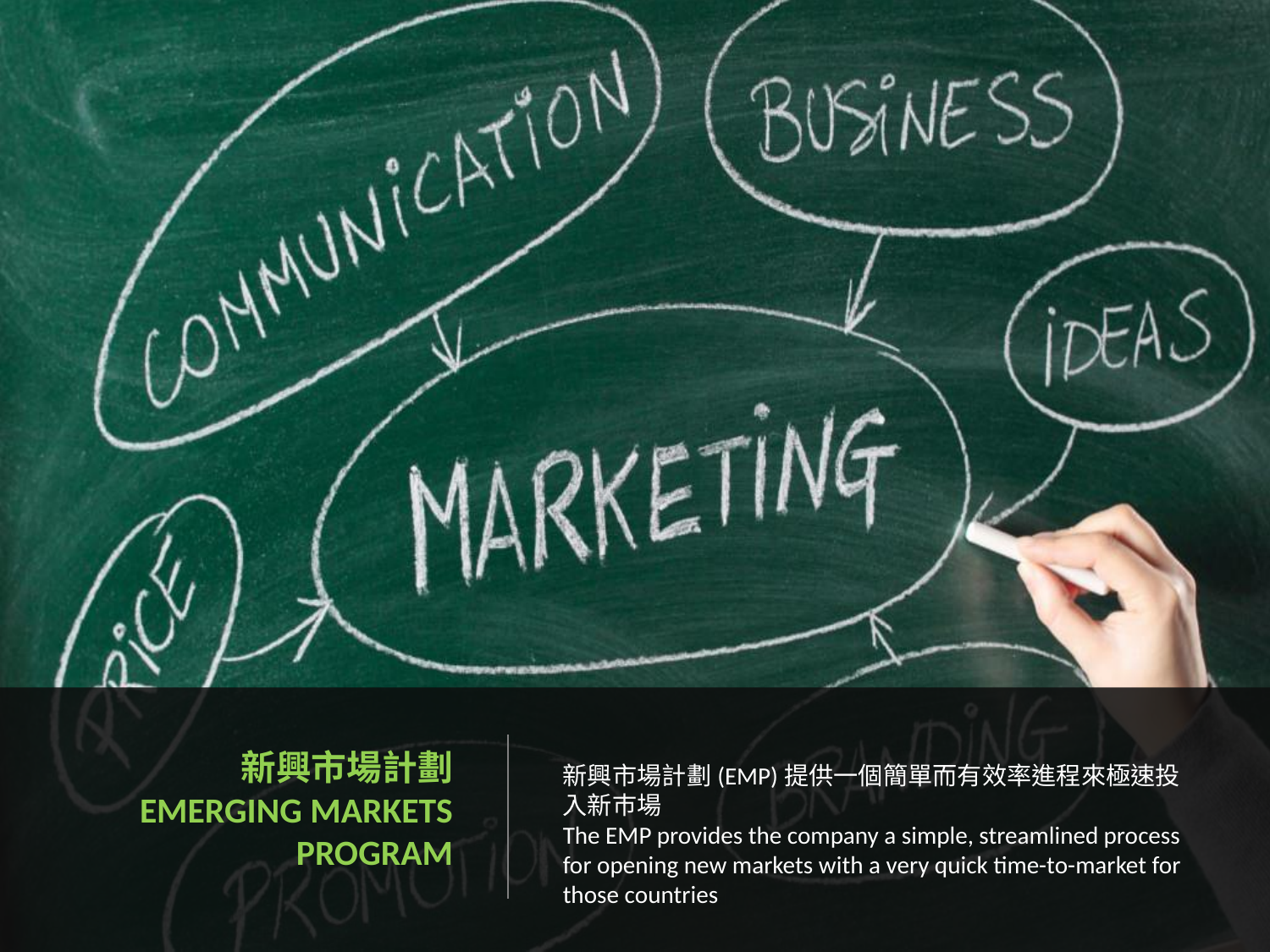

# 新興市場計劃 Emerging Markets Program
新興市場計劃(EMP)提供一個簡單而有效率進程來極速投入新巿場
The EMP provides the company a simple, streamlined process for opening new markets with a very quick time-to-market for those countries